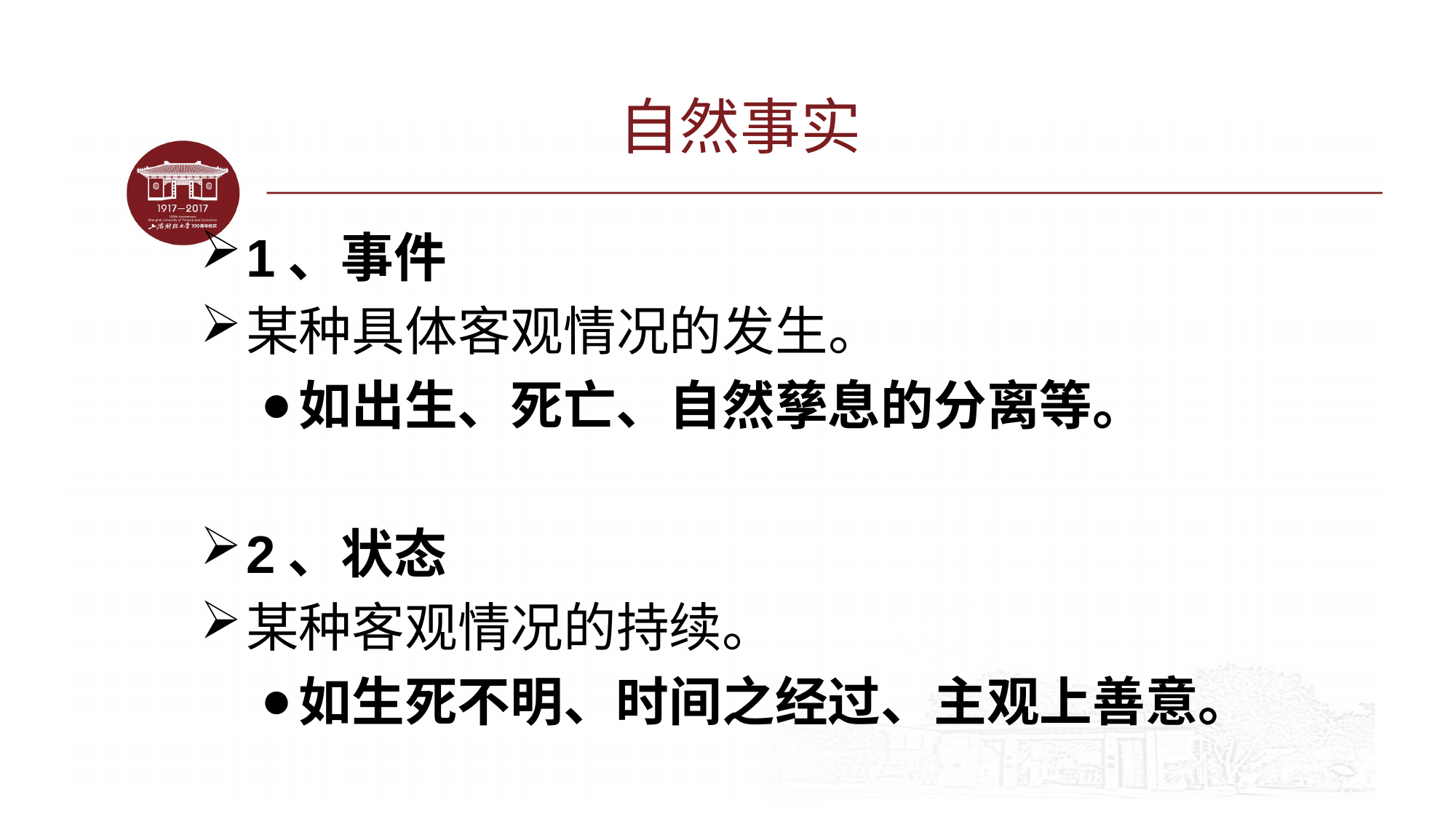

# 自然事实
1、事件
某种具体客观情况的发生。
如出生、死亡、自然孳息的分离等。

2、状态
某种客观情况的持续。
如生死不明、时间之经过、主观上善意。